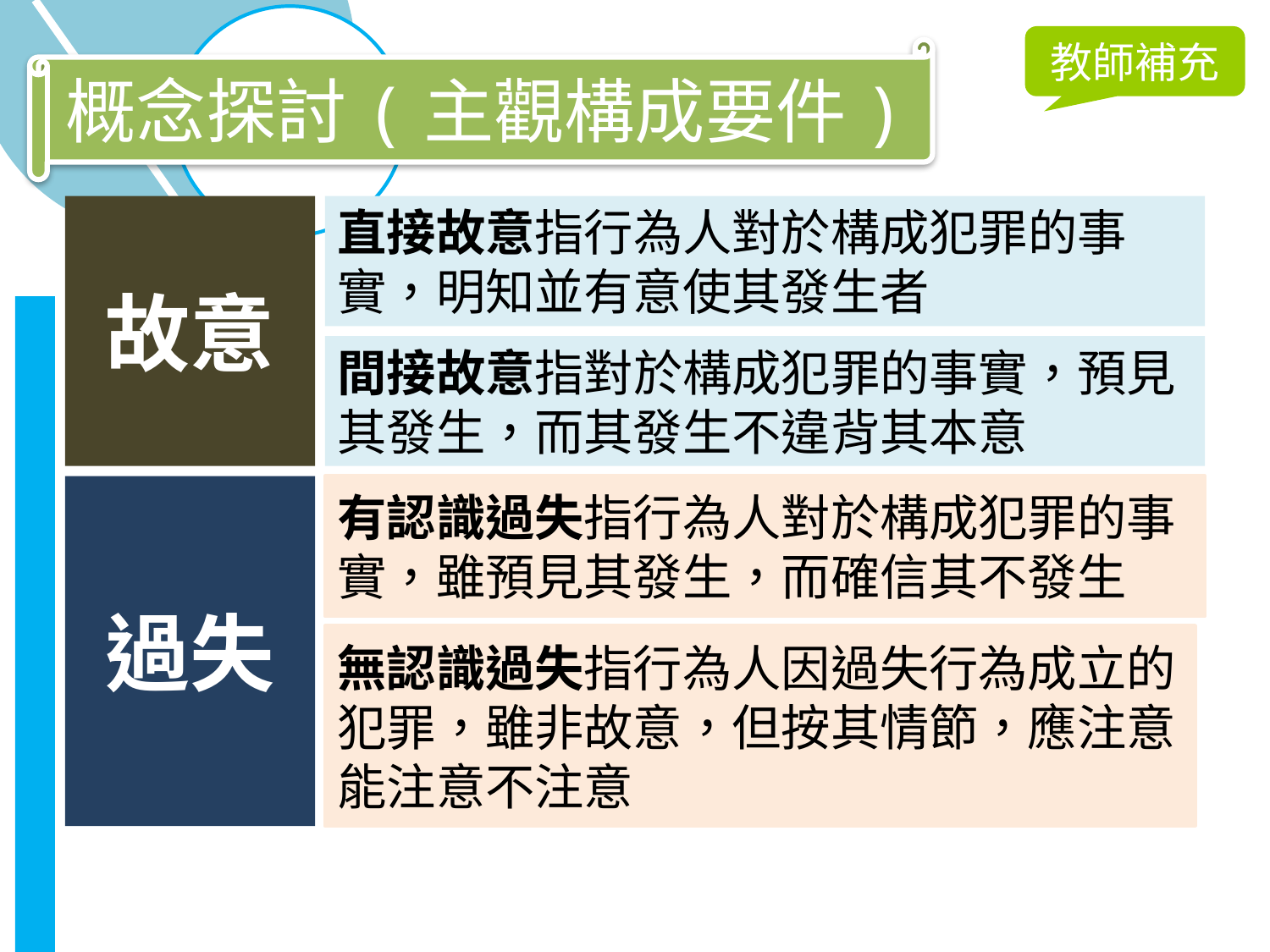

教師補充
概念探討(主觀構成要件)
故意
直接故意指行為人對於構成犯罪的事實，明知並有意使其發生者
間接故意指對於構成犯罪的事實，預見其發生，而其發生不違背其本意
過失
有認識過失指行為人對於構成犯罪的事實，雖預見其發生，而確信其不發生
無認識過失指行為人因過失行為成立的犯罪，雖非故意，但按其情節，應注意能注意不注意